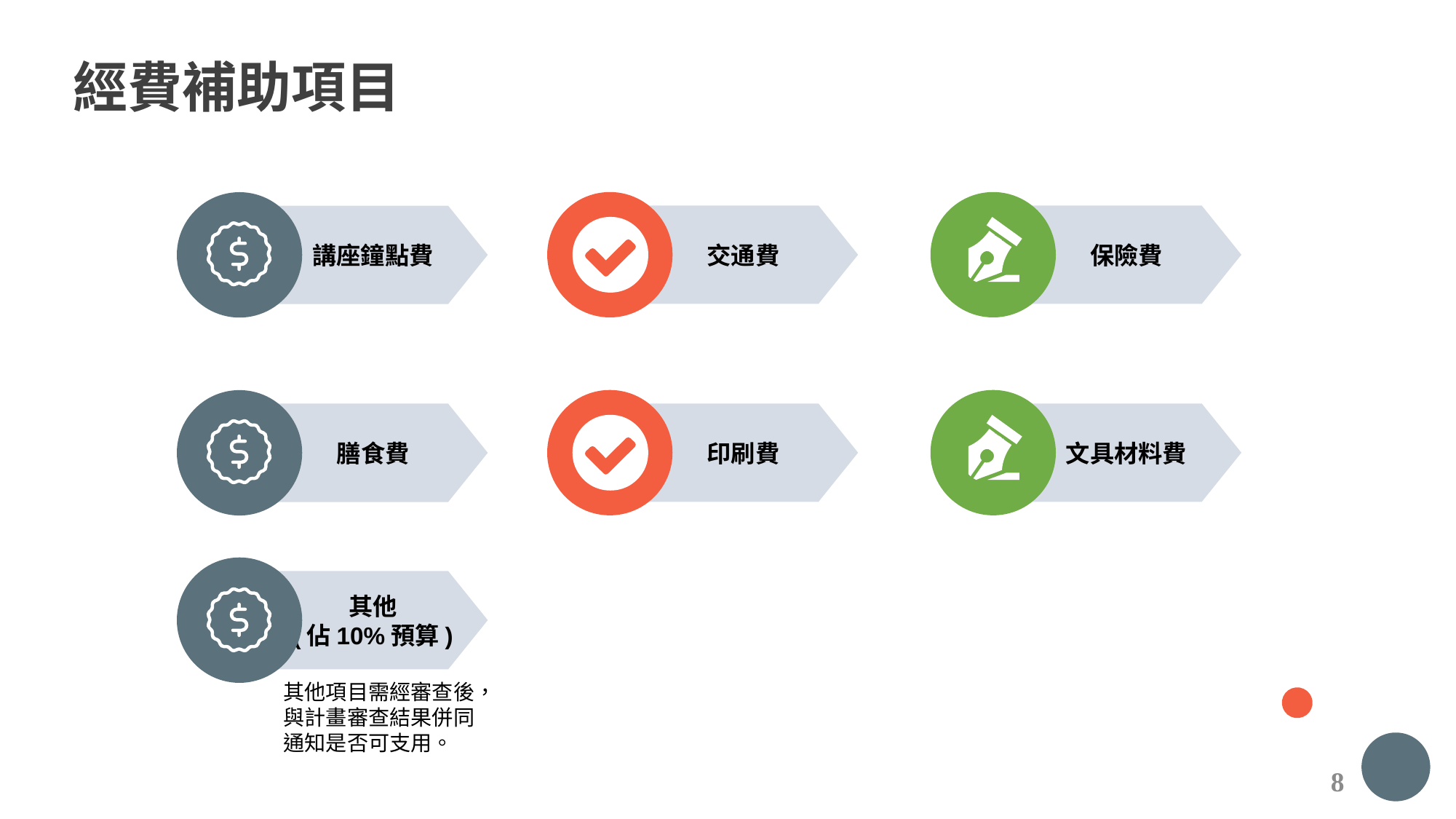

經費補助項目

交通費

保險費

講座鐘點費

印刷費

文具材料費

膳食費

其他
(佔10%預算)

其他項目需經審查後，
與計畫審查結果併同
通知是否可支用。

8